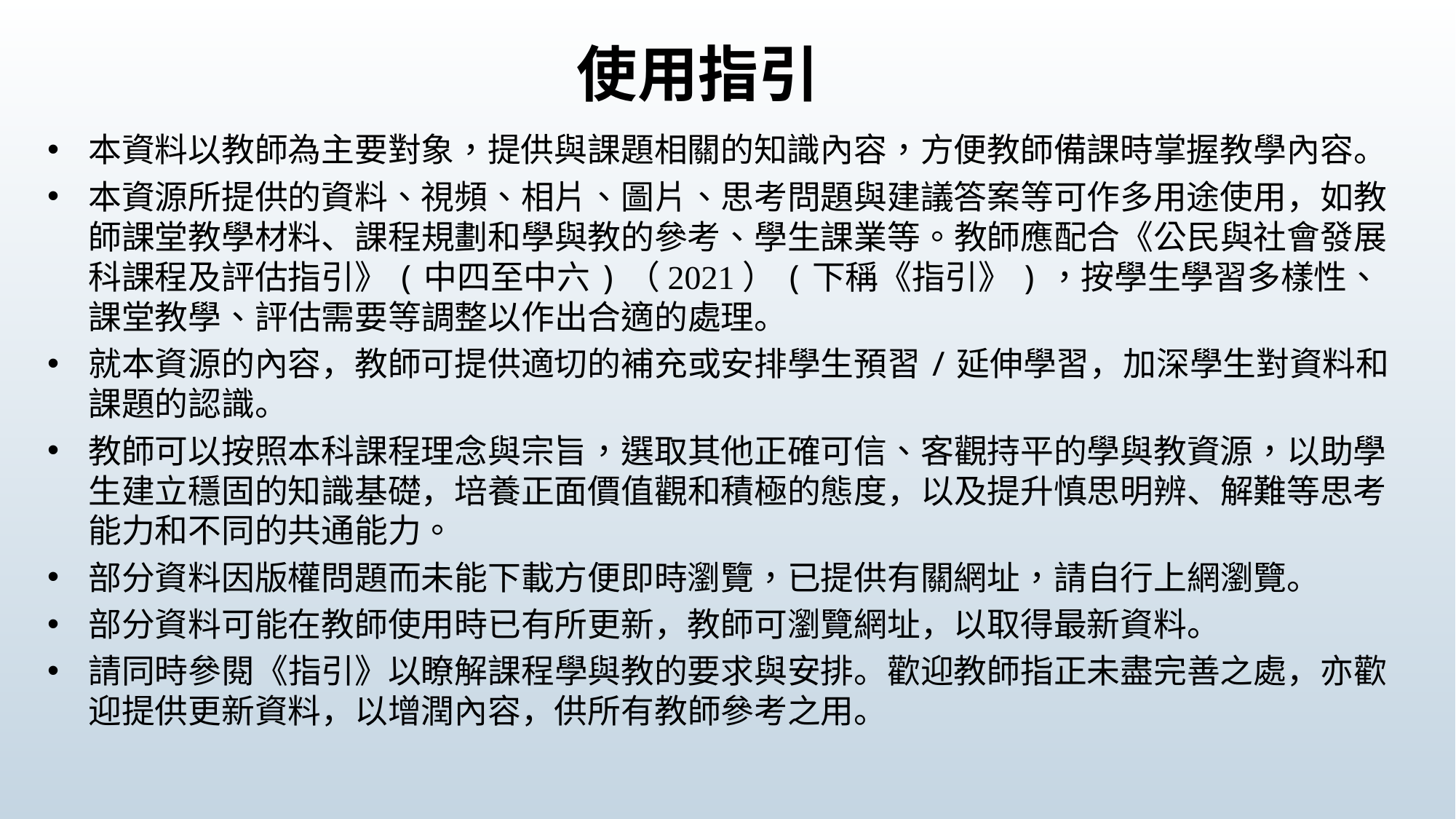

使用指引
本資料以教師為主要對象，提供與課題相關的知識內容，方便教師備課時掌握教學內容。
本資源所提供的資料、視頻、相片、圖片、思考問題與建議答案等可作多用途使用，如教師課堂教學材料、課程規劃和學與教的參考、學生課業等。教師應配合《公民與社會發展科課程及評估指引》(中四至中六)（2021）(下稱《指引》)，按學生學習多樣性、課堂教學、評估需要等調整以作出合適的處理。
就本資源的內容，教師可提供適切的補充或安排學生預習/延伸學習，加深學生對資料和課題的認識。
教師可以按照本科課程理念與宗旨，選取其他正確可信、客觀持平的學與教資源，以助學生建立穩固的知識基礎，培養正面價值觀和積極的態度，以及提升慎思明辨、解難等思考能力和不同的共通能力。
部分資料因版權問題而未能下載方便即時瀏覽，已提供有關網址，請自行上網瀏覽。
部分資料可能在教師使用時已有所更新，教師可瀏覽網址，以取得最新資料。
請同時參閱《指引》以瞭解課程學與教的要求與安排。歡迎教師指正未盡完善之處，亦歡迎提供更新資料，以增潤內容，供所有教師參考之用。